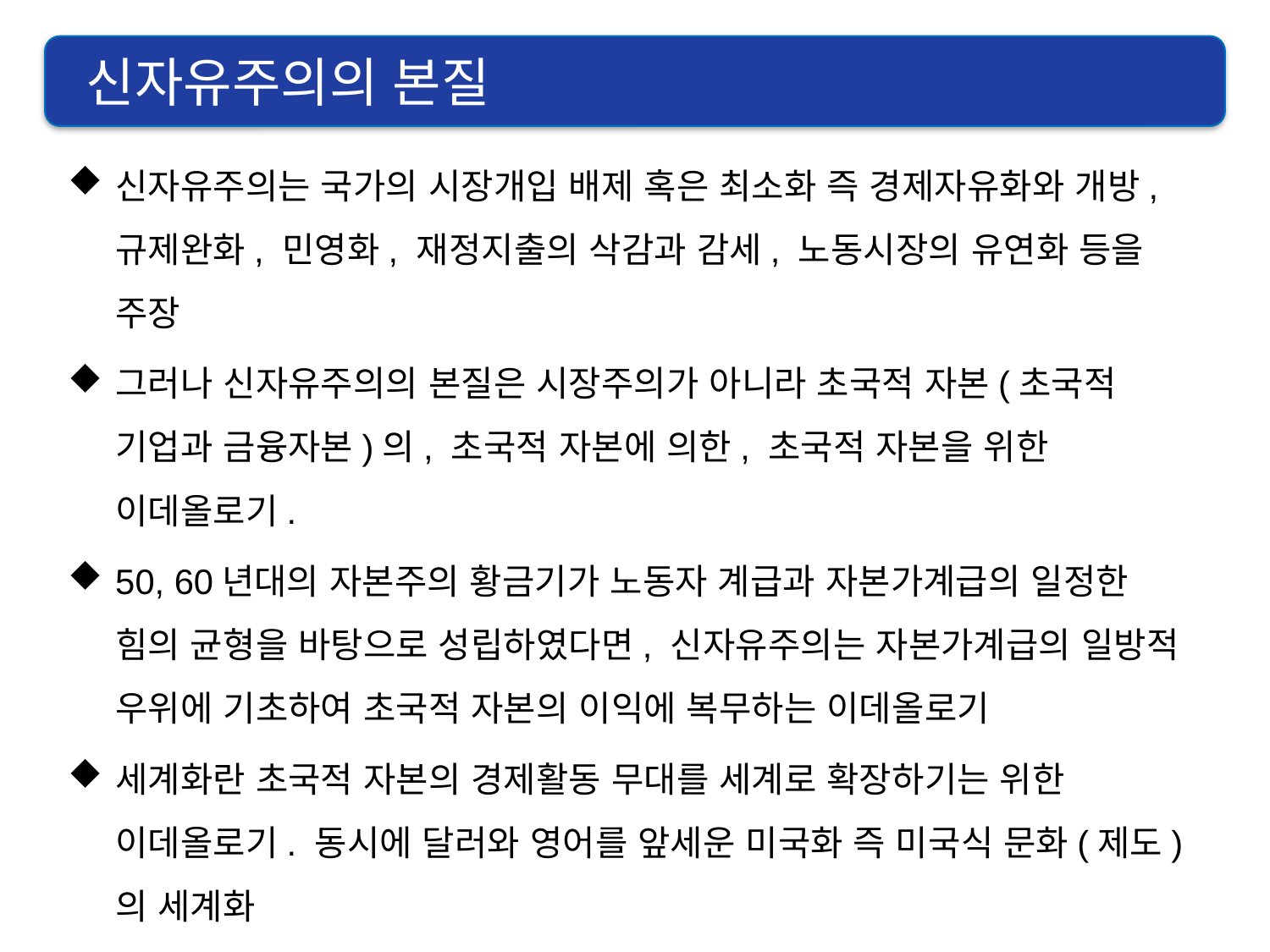

신자유주의의 본질
신자유주의는 국가의 시장개입 배제 혹은 최소화 즉 경제자유화와 개방, 규제완화, 민영화, 재정지출의 삭감과 감세, 노동시장의 유연화 등을 주장
그러나 신자유주의의 본질은 시장주의가 아니라 초국적 자본(초국적 기업과 금융자본)의, 초국적 자본에 의한, 초국적 자본을 위한 이데올로기.
50, 60년대의 자본주의 황금기가 노동자 계급과 자본가계급의 일정한 힘의 균형을 바탕으로 성립하였다면, 신자유주의는 자본가계급의 일방적 우위에 기초하여 초국적 자본의 이익에 복무하는 이데올로기
세계화란 초국적 자본의 경제활동 무대를 세계로 확장하기는 위한 이데올로기. 동시에 달러와 영어를 앞세운 미국화 즉 미국식 문화(제도)의 세계화